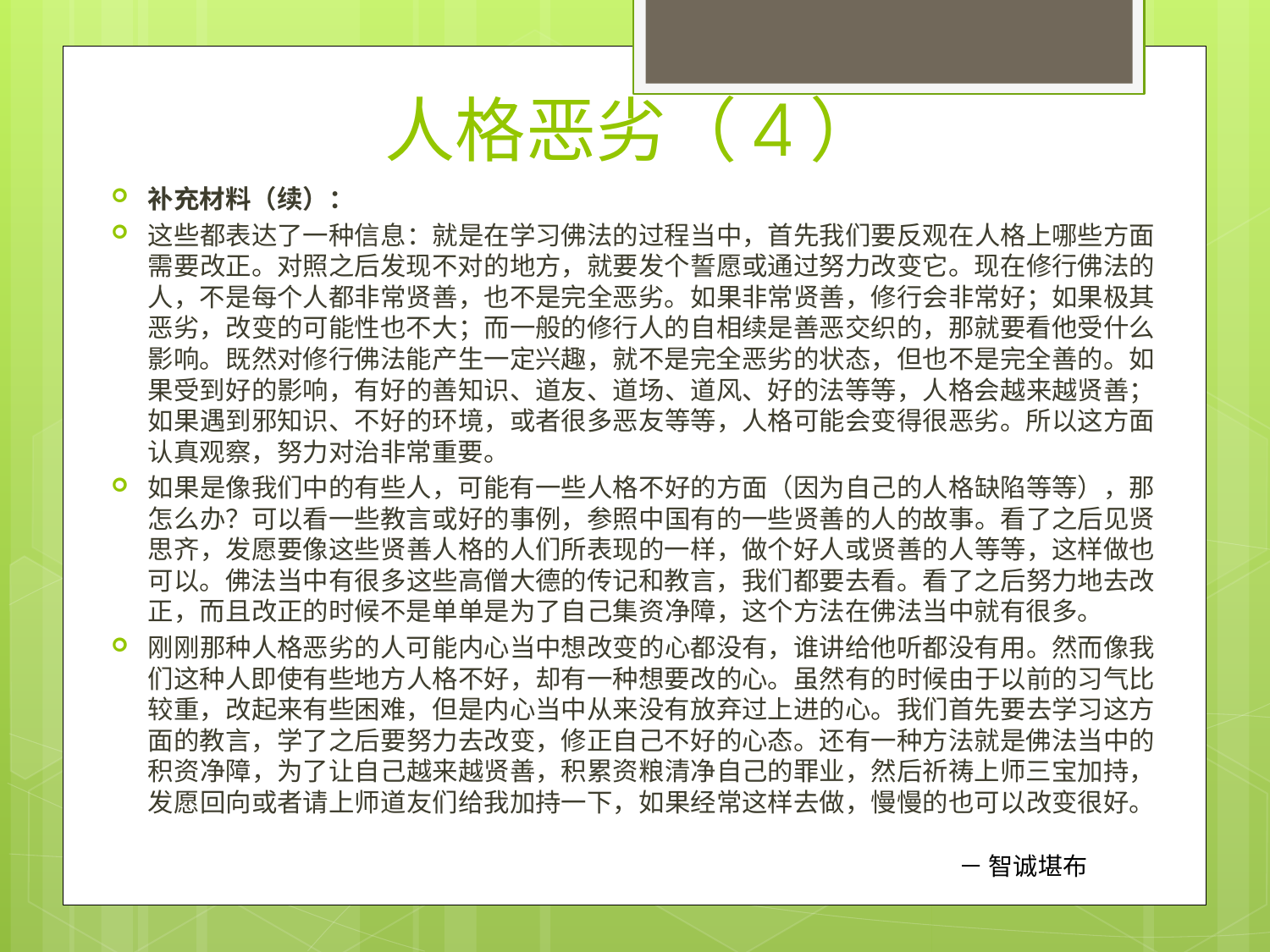

# 人格恶劣（4）
补充材料（续）：
这些都表达了一种信息：就是在学习佛法的过程当中，首先我们要反观在人格上哪些方面需要改正。对照之后发现不对的地方，就要发个誓愿或通过努力改变它。现在修行佛法的人，不是每个人都非常贤善，也不是完全恶劣。如果非常贤善，修行会非常好；如果极其恶劣，改变的可能性也不大；而一般的修行人的自相续是善恶交织的，那就要看他受什么影响。既然对修行佛法能产生一定兴趣，就不是完全恶劣的状态，但也不是完全善的。如果受到好的影响，有好的善知识、道友、道场、道风、好的法等等，人格会越来越贤善；如果遇到邪知识、不好的环境，或者很多恶友等等，人格可能会变得很恶劣。所以这方面认真观察，努力对治非常重要。
如果是像我们中的有些人，可能有一些人格不好的方面（因为自己的人格缺陷等等），那怎么办？可以看一些教言或好的事例，参照中国有的一些贤善的人的故事。看了之后见贤思齐，发愿要像这些贤善人格的人们所表现的一样，做个好人或贤善的人等等，这样做也可以。佛法当中有很多这些高僧大德的传记和教言，我们都要去看。看了之后努力地去改正，而且改正的时候不是单单是为了自己集资净障，这个方法在佛法当中就有很多。
刚刚那种人格恶劣的人可能内心当中想改变的心都没有，谁讲给他听都没有用。然而像我们这种人即使有些地方人格不好，却有一种想要改的心。虽然有的时候由于以前的习气比较重，改起来有些困难，但是内心当中从来没有放弃过上进的心。我们首先要去学习这方面的教言，学了之后要努力去改变，修正自己不好的心态。还有一种方法就是佛法当中的积资净障，为了让自己越来越贤善，积累资粮清净自己的罪业，然后祈祷上师三宝加持，发愿回向或者请上师道友们给我加持一下，如果经常这样去做，慢慢的也可以改变很好。
 － 智诚堪布